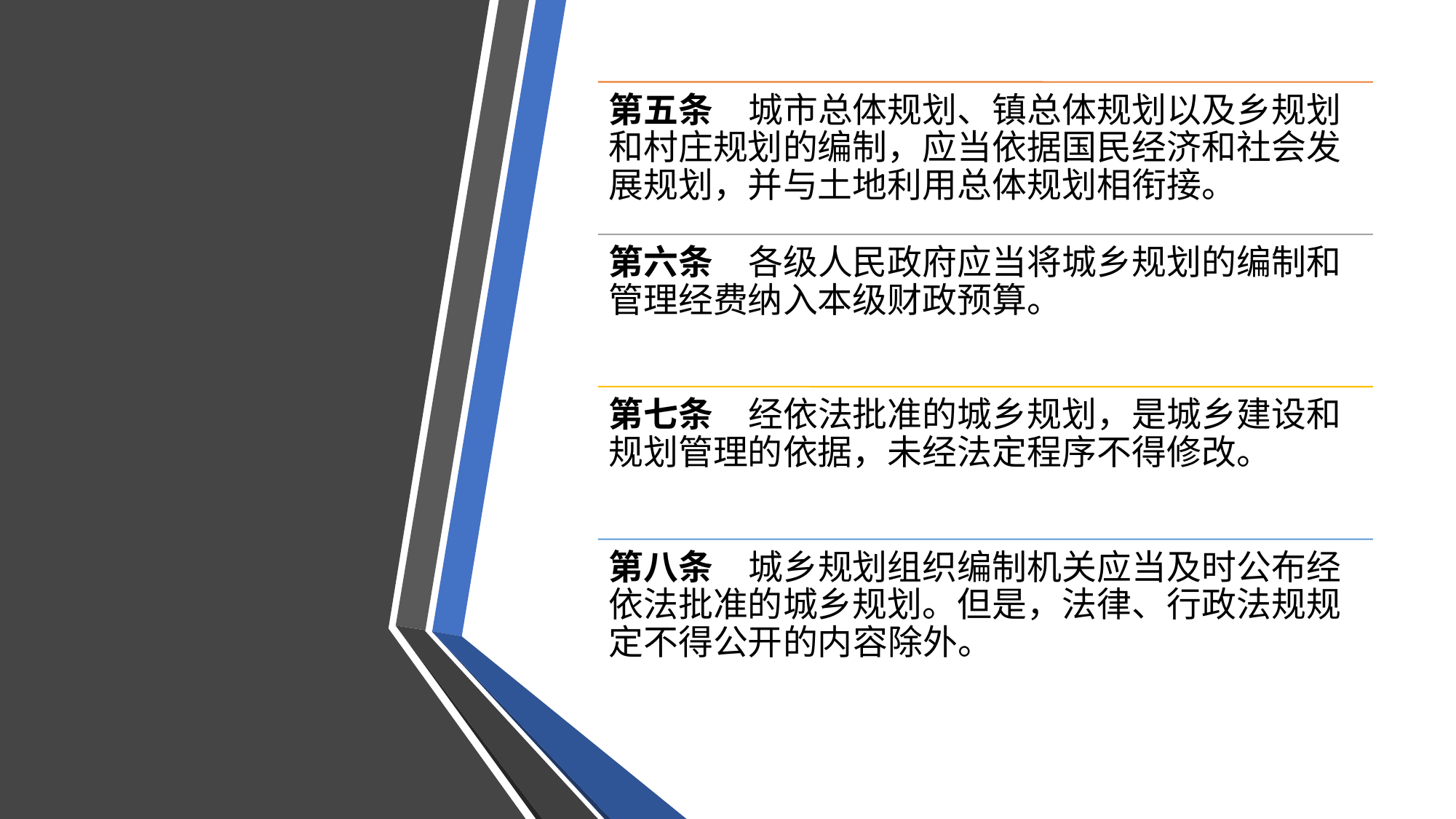

#
第五条　城市总体规划、镇总体规划以及乡规划和村庄规划的编制，应当依据国民经济和社会发展规划，并与土地利用总体规划相衔接。
第六条　各级人民政府应当将城乡规划的编制和管理经费纳入本级财政预算。
第七条　经依法批准的城乡规划，是城乡建设和规划管理的依据，未经法定程序不得修改。
第八条　城乡规划组织编制机关应当及时公布经依法批准的城乡规划。但是，法律、行政法规规定不得公开的内容除外。